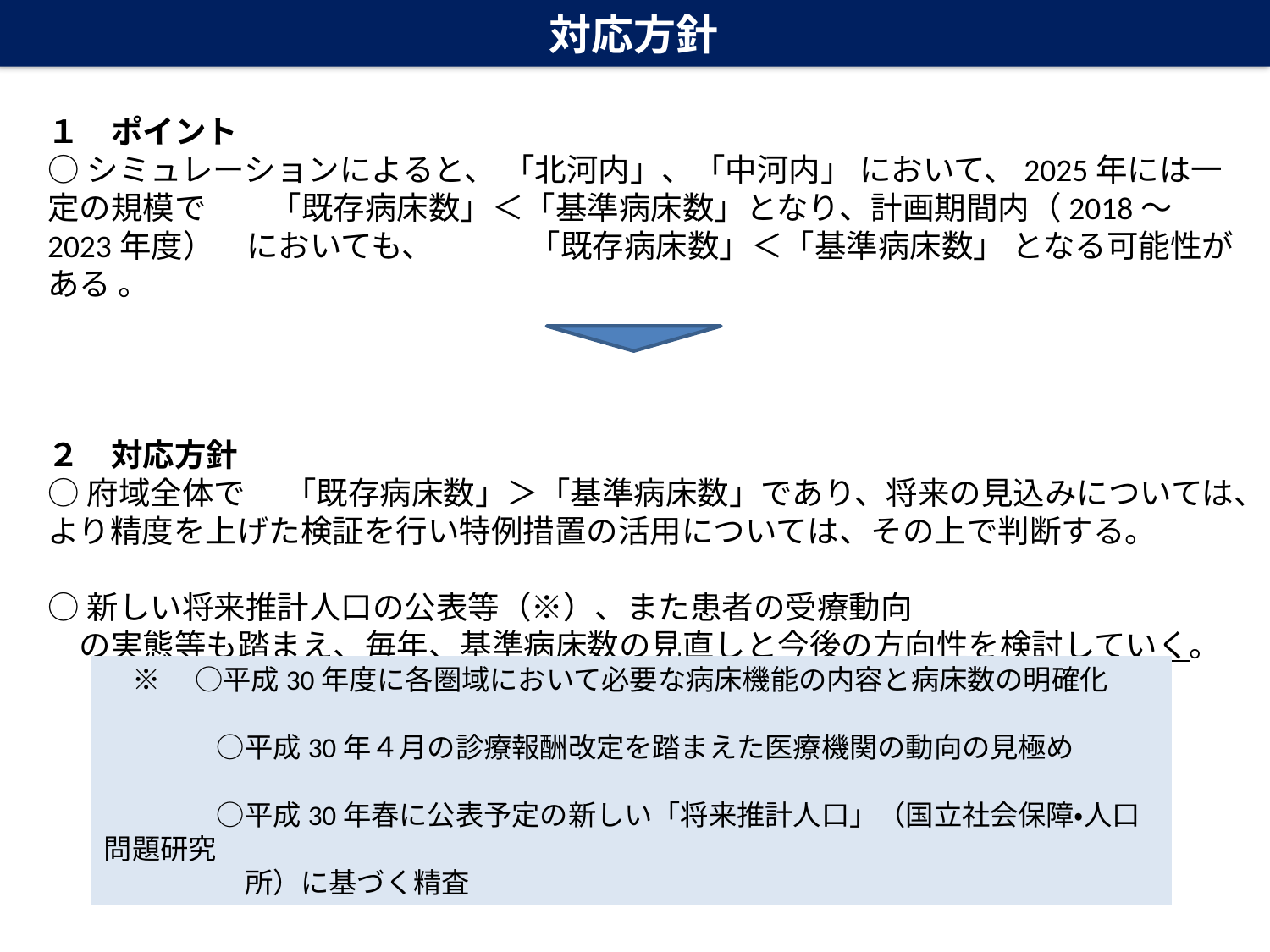

対応方針
１　ポイント
○シミュレーションによると、 「北河内」、「中河内」 において、2025年には一定の規模で　　「既存病床数」＜「基準病床数」となり、計画期間内（2018～2023年度）　においても、　　　「既存病床数」＜「基準病床数」 となる可能性がある 。

２　対応方針
○府域全体で　 「既存病床数」＞「基準病床数」であり、将来の見込みについては、より精度を上げた検証を行い特例措置の活用については、その上で判断する。

○新しい将来推計人口の公表等（※）、また患者の受療動向
　の実態等も踏まえ、毎年、基準病床数の見直しと今後の方向性を検討していく。

　※　 ○平成30年度に各圏域において必要な病床機能の内容と病床数の明確化

　　　　○平成30年４月の診療報酬改定を踏まえた医療機関の動向の見極め

　　　　○平成30年春に公表予定の新しい「将来推計人口」（国立社会保障・人口問題研究
　　　　　所）に基づく精査